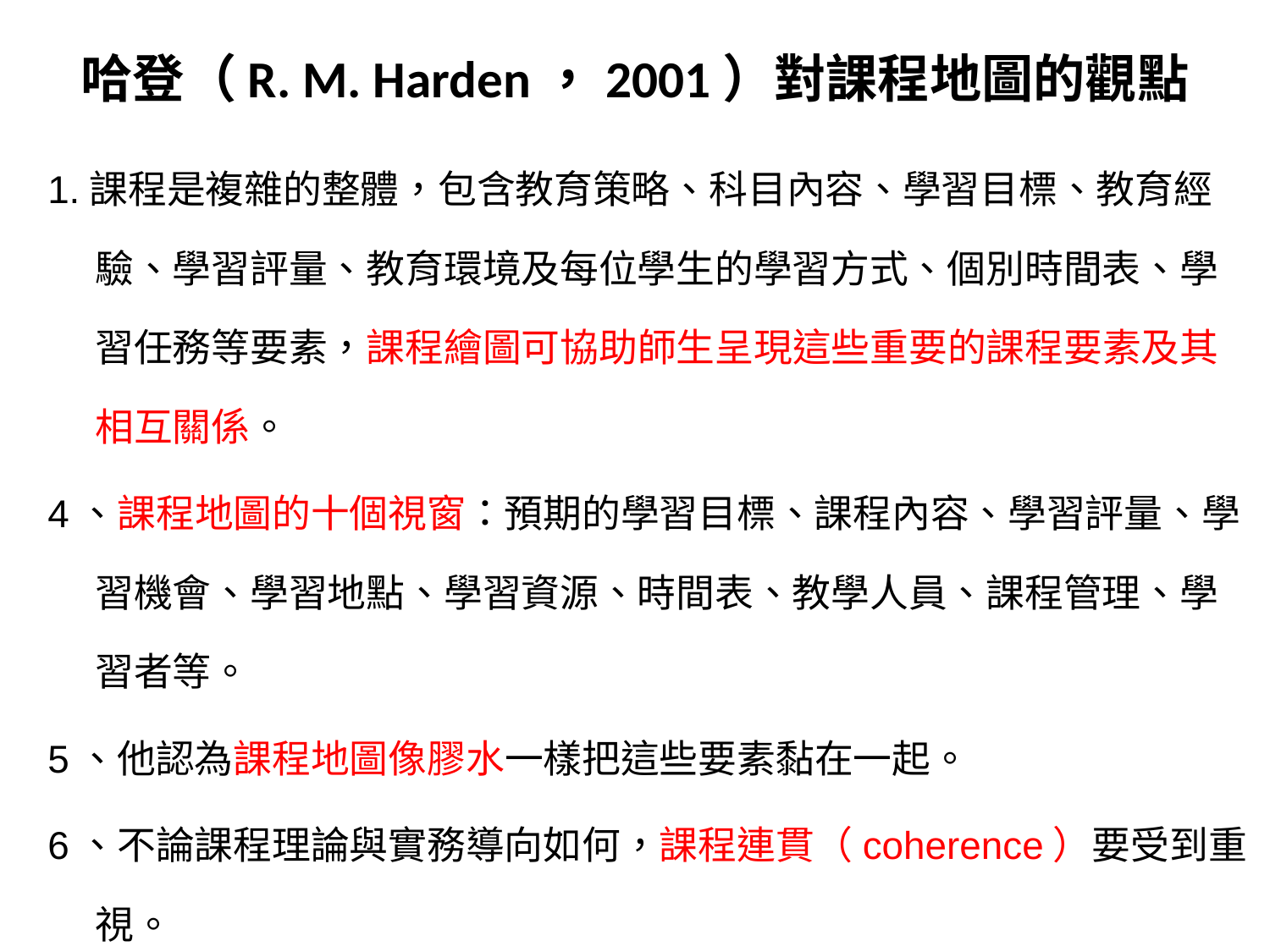

# 哈登（R. M. Harden，2001）對課程地圖的觀點
1.課程是複雜的整體，包含教育策略、科目內容、學習目標、教育經驗、學習評量、教育環境及每位學生的學習方式、個別時間表、學習任務等要素，課程繪圖可協助師生呈現這些重要的課程要素及其相互關係。
4、課程地圖的十個視窗：預期的學習目標、課程內容、學習評量、學習機會、學習地點、學習資源、時間表、教學人員、課程管理、學習者等。
5、他認為課程地圖像膠水一樣把這些要素黏在一起。
6、不論課程理論與實務導向如何，課程連貫（coherence）要受到重視。